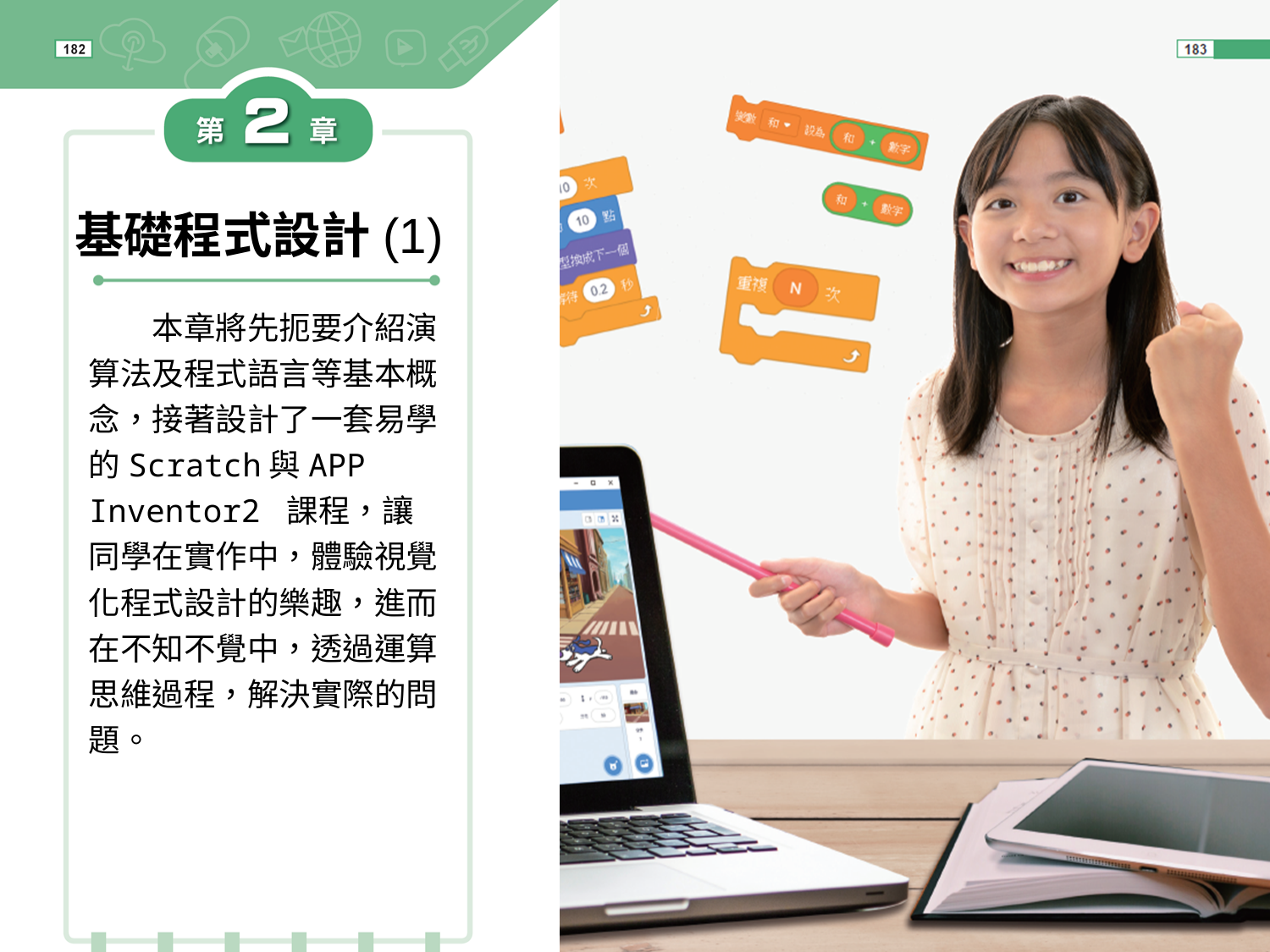

基礎程式設計(1)
　　本章將先扼要介紹演算法及程式語言等基本概念，接著設計了一套易學的Scratch與APP Inventor2 課程，讓同學在實作中，體驗視覺化程式設計的樂趣，進而在不知不覺中，透過運算思維過程，解決實際的問題。